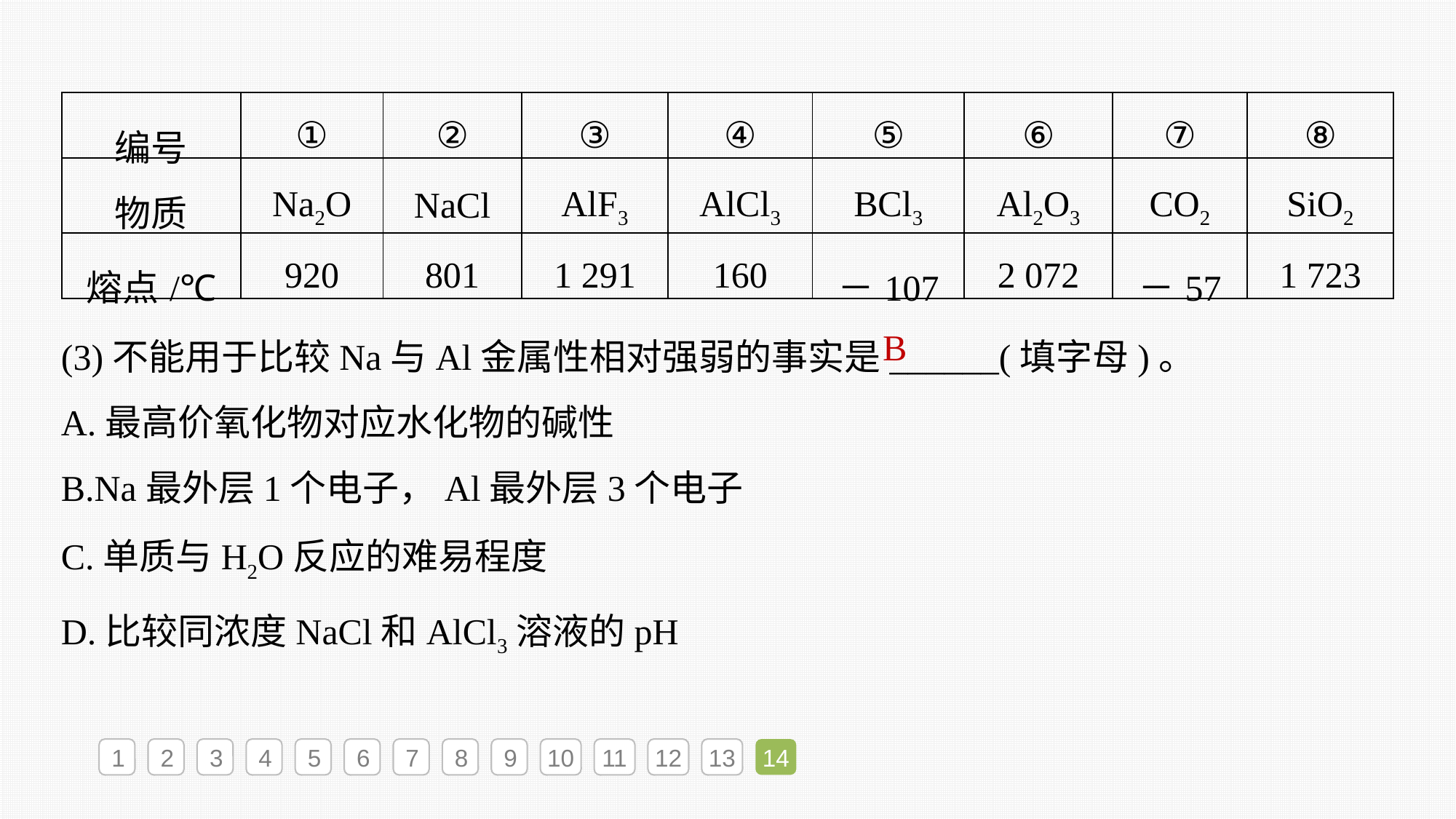

| 编号 | ① | ② | ③ | ④ | ⑤ | ⑥ | ⑦ | ⑧ |
| --- | --- | --- | --- | --- | --- | --- | --- | --- |
| 物质 | Na2O | NaCl | AlF3 | AlCl3 | BCl3 | Al2O3 | CO2 | SiO2 |
| 熔点/℃ | 920 | 801 | 1 291 | 160 | －107 | 2 072 | －57 | 1 723 |
(3)不能用于比较Na与Al金属性相对强弱的事实是______(填字母)。
A.最高价氧化物对应水化物的碱性
B.Na最外层1个电子，Al最外层3个电子
C.单质与H2O反应的难易程度
D.比较同浓度NaCl和AlCl3溶液的pH
B
1
2
3
4
5
6
7
8
9
10
11
12
13
14